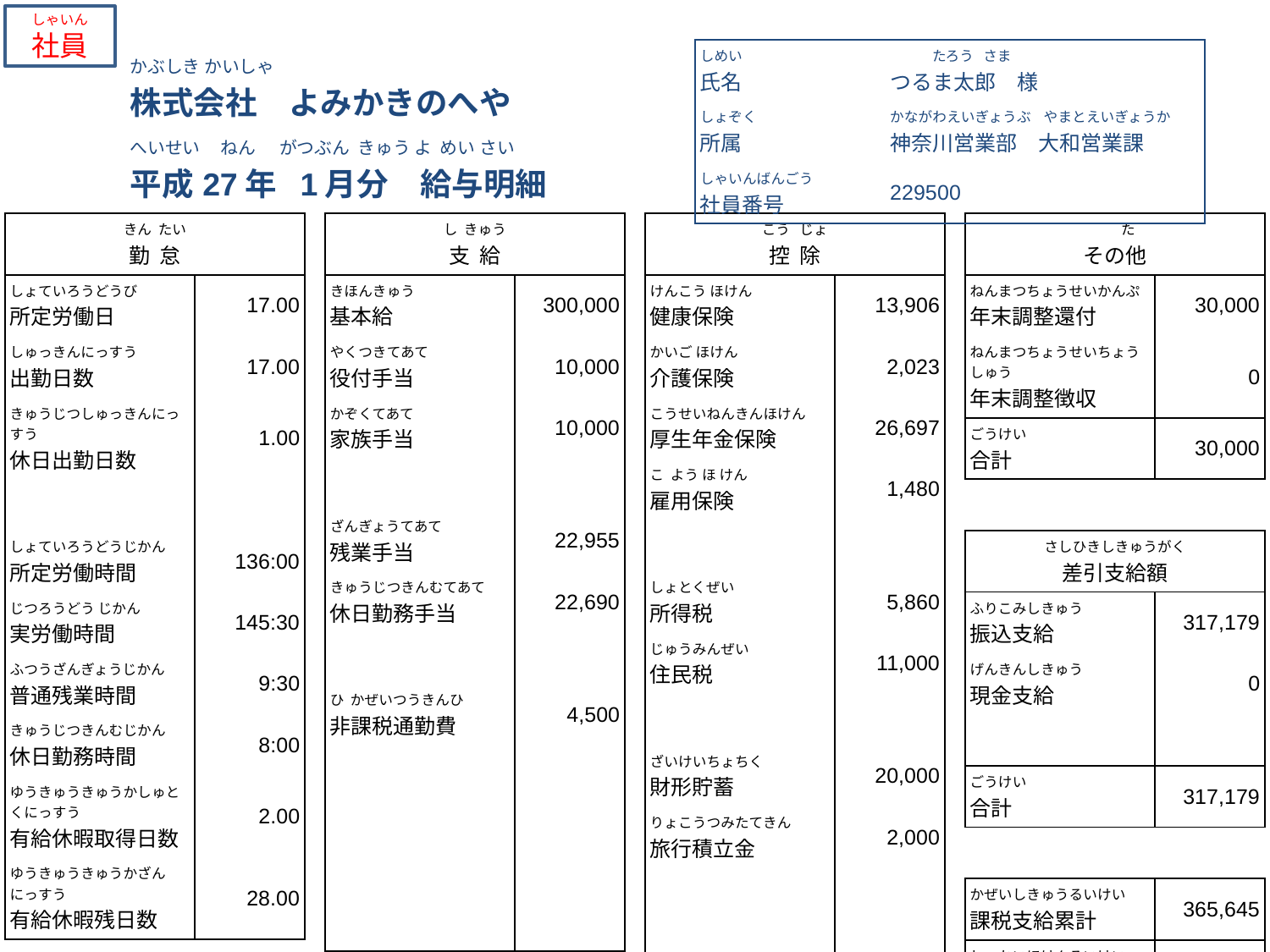

しゃいん
社員
| しめい 氏名 | たろう さま つるま太郎　様 |
| --- | --- |
| しょぞく 所属 | かながわえいぎょうぶ やまとえいぎょうか 神奈川営業部　大和営業課 |
| しゃいんばんごう 社員番号 | 229500 |
| かぶしき かいしゃ 株式会社　よみかきのへや |
| --- |
| へいせい ねん がつぶん きゅう よ めい さい 平成27年 1月分　給与明細 |
| きん たい 勤 怠 |  |
| --- | --- |
| しょていろうどうび 所定労働日 | 17.00 |
| しゅっきんにっすう 出勤日数 | 17.00 |
| きゅうじつしゅっきんにっすう 休日出勤日数 | 1.00 |
|  |  |
| しょていろうどうじかん 所定労働時間 | 136:00 |
| じつろうどう じかん 実労働時間 | 145:30 |
| ふつうざんぎょうじかん 普通残業時間 | 9:30 |
| きゅうじつきんむじかん 休日勤務時間 | 8:00 |
| ゆうきゅうきゅうかしゅとくにっすう 有給休暇取得日数 | 2.00 |
| ゆうきゅうきゅうかざんにっすう 有給休暇残日数 | 28.00 |
|  |  |
| ぜいがくひょう 税額表 | こうらん 甲欄 |
| ふようにんずう 扶養人数 | 2 |
| し きゅう 支 給 |  |
| --- | --- |
| きほんきゅう 基本給 | 300,000 |
| やくつきてあて 役付手当 | 10,000 |
| かぞくてあて 家族手当 | 10,000 |
|  |  |
| ざんぎょうてあて 残業手当 | 22,955 |
| きゅうじつきんむてあて 休日勤務手当 | 22,690 |
|  |  |
| ひ かぜいつうきんひ 非課税通勤費 | 4,500 |
|  |  |
|  |  |
|  |  |
|  |  |
| ごうけい 合計 | 370,145 |
| こう じょ 控 除 |  |
| --- | --- |
| けんこう ほけん 健康保険 | 13,906 |
| かいご ほけん 介護保険 | 2,023 |
| こうせいねんきんほけん 厚生年金保険 | 26,697 |
| こ よう ほ けん 雇用保険 | 1,480 |
|  |  |
| しょとくぜい 所得税 | 5,860 |
| じゅうみんぜい 住民税 | 11,000 |
|  |  |
| ざいけいちょちく 財形貯蓄 | 20,000 |
| りょこうつみたてきん 旅行積立金 | 2,000 |
|  |  |
|  |  |
| ごうけい 合計 | 82,966 |
| た その他 |  |
| --- | --- |
| ねんまつちょうせいかんぷ 年末調整還付 | 30,000 |
| ねんまつちょうせいちょうしゅう 年末調整徴収 | 0 |
| ごうけい 合計 | 30,000 |
|  |  |
| さしひきしきゅうがく 差引支給額 |  |
| ふりこみしきゅう 振込支給 | 317,179 |
| げんきんしきゅう 現金支給 | 0 |
|  |  |
| ごうけい 合計 | 317,179 |
|  |  |
| かぜいしきゅうるいけい 課税支給累計 | 365,645 |
| しゃかいほけんるいけい 社会保険累計 | 44,106 |
| しょとくぜいるいけい 所得税累計 | 5,860 |